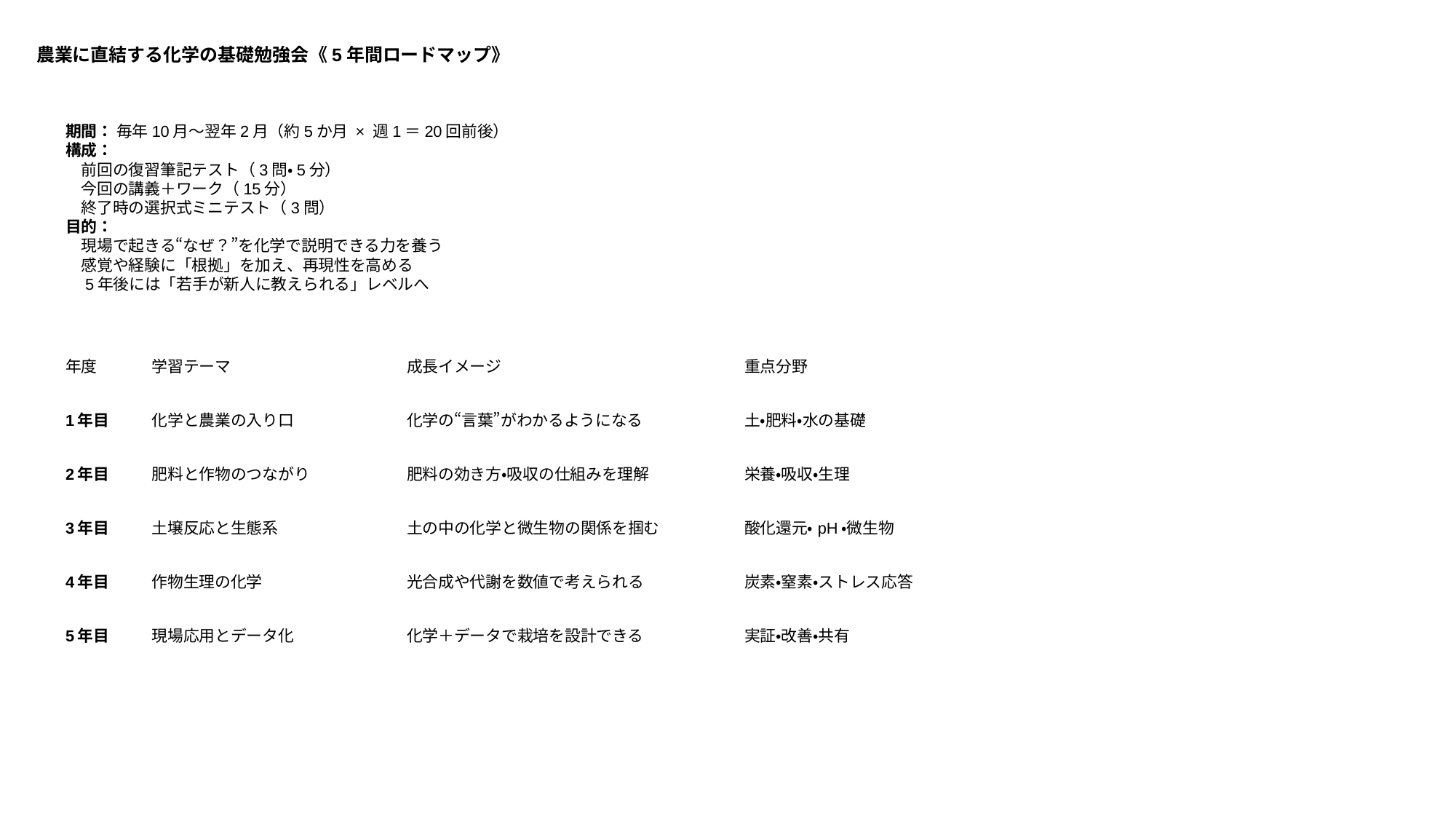

農業に直結する化学の基礎勉強会《5年間ロードマップ》
期間： 毎年10月〜翌年2月（約5か月 × 週1＝20回前後）
構成：
　前回の復習筆記テスト（3問・5分）
　今回の講義＋ワーク（15分）
　終了時の選択式ミニテスト（3問）
目的：
　現場で起きる“なぜ？”を化学で説明できる力を養う
　感覚や経験に「根拠」を加え、再現性を高める
　5年後には「若手が新人に教えられる」レベルへ

| 年度 | 学習テーマ | 成長イメージ | 重点分野 |
| --- | --- | --- | --- |
| 1年目 | 化学と農業の入り口 | 化学の“言葉”がわかるようになる | 土・肥料・水の基礎 |
| 2年目 | 肥料と作物のつながり | 肥料の効き方・吸収の仕組みを理解 | 栄養・吸収・生理 |
| 3年目 | 土壌反応と生態系 | 土の中の化学と微生物の関係を掴む | 酸化還元・pH・微生物 |
| 4年目 | 作物生理の化学 | 光合成や代謝を数値で考えられる | 炭素・窒素・ストレス応答 |
| 5年目 | 現場応用とデータ化 | 化学＋データで栽培を設計できる | 実証・改善・共有 |